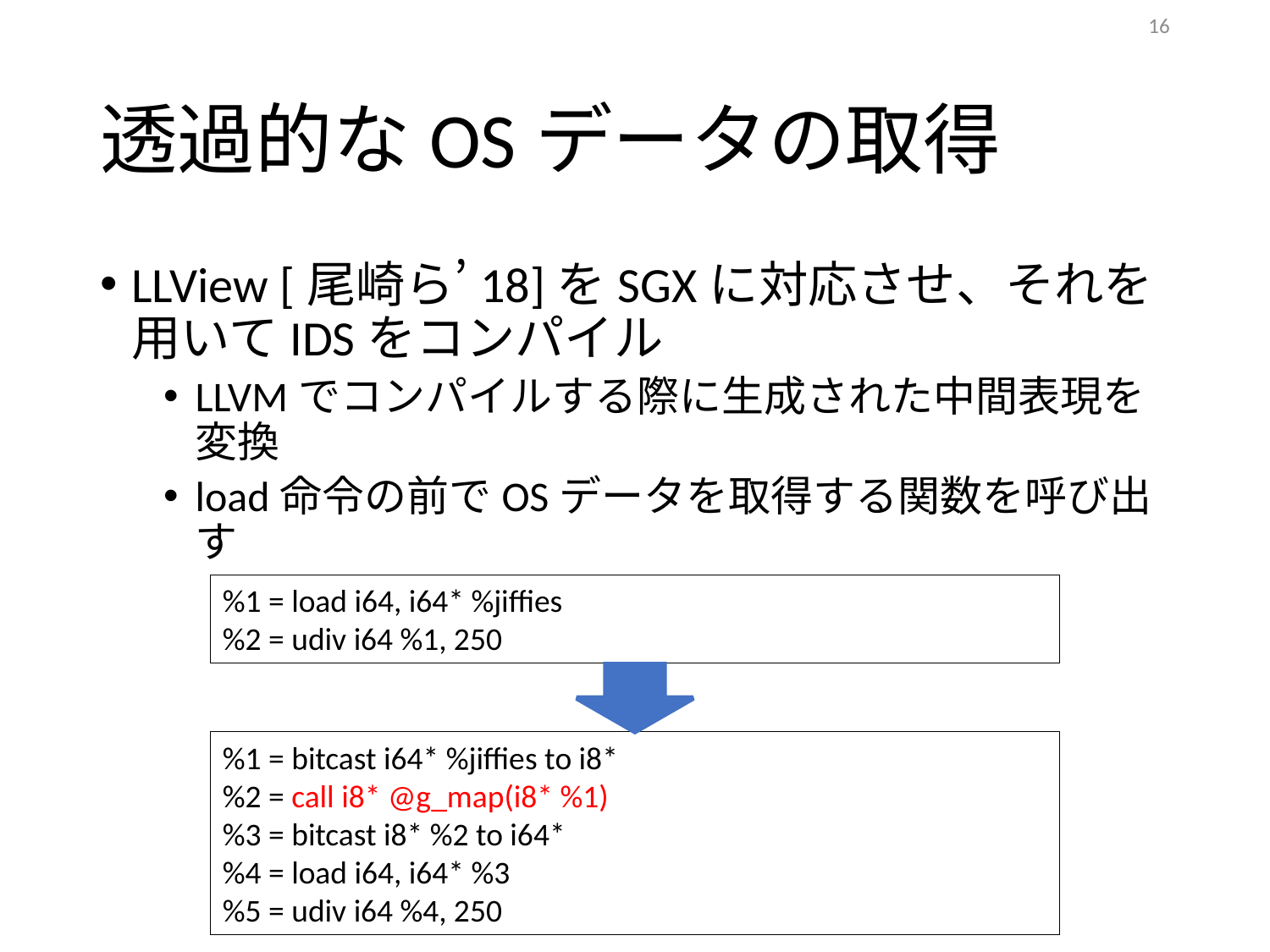

16
# 透過的なOSデータの取得
LLView [尾崎ら’18]をSGXに対応させ、それを用いてIDSをコンパイル
LLVMでコンパイルする際に生成された中間表現を変換
load命令の前でOSデータを取得する関数を呼び出す

%1 = load i64, i64* %jiffies
%2 = udiv i64 %1, 250

%1 = bitcast i64* %jiffies to i8*
%2 = call i8* @g_map(i8* %1)
%3 = bitcast i8* %2 to i64*
%4 = load i64, i64* %3
%5 = udiv i64 %4, 250